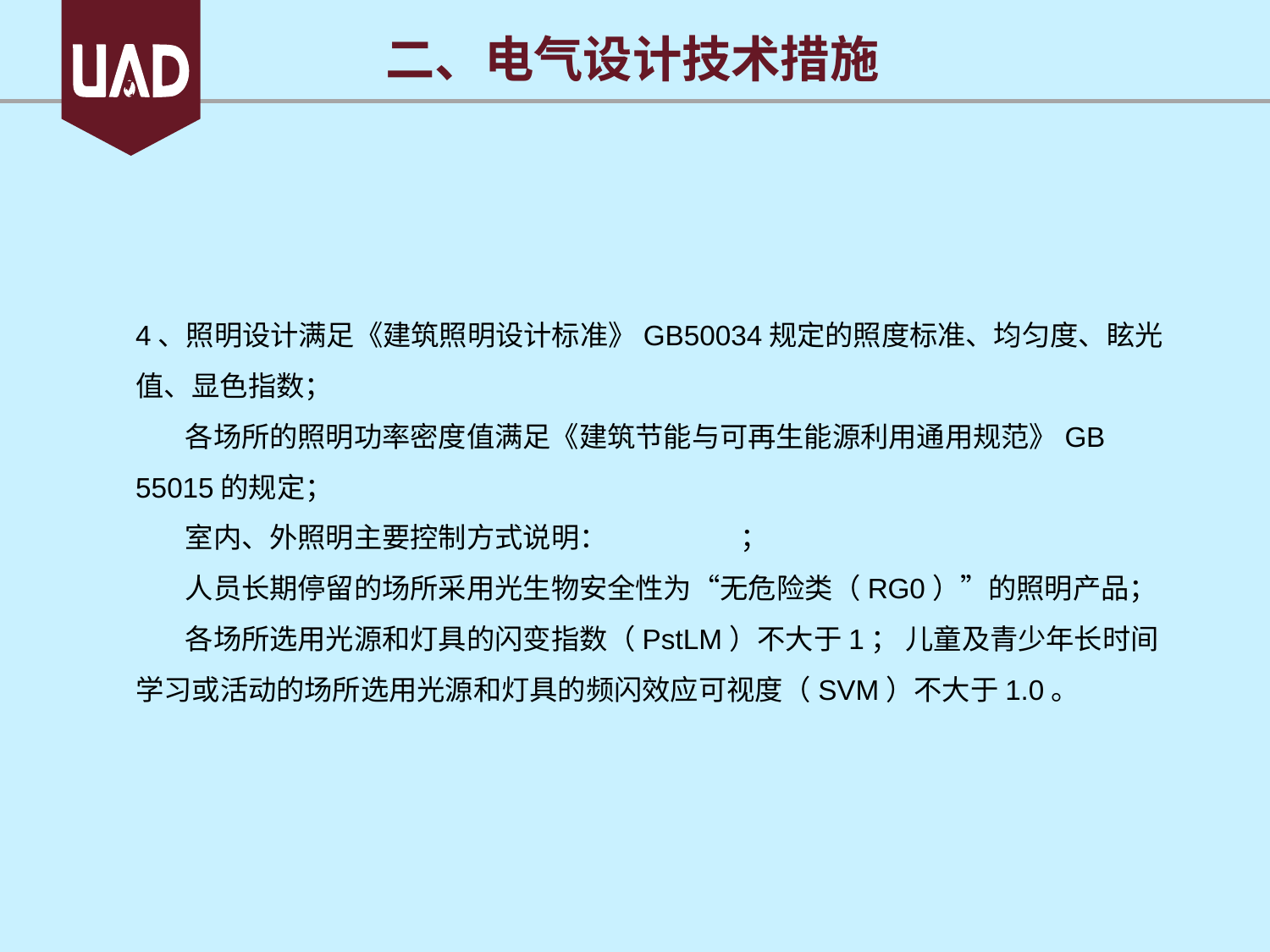

二、电气设计技术措施
4、照明设计满足《建筑照明设计标准》GB50034规定的照度标准、均匀度、眩光值、显色指数；
各场所的照明功率密度值满足《建筑节能与可再生能源利用通用规范》GB 55015的规定；
室内、外照明主要控制方式说明：                     ；
人员长期停留的场所采用光生物安全性为“无危险类（RG0）”的照明产品；
各场所选用光源和灯具的闪变指数（PstLM）不大于1； 儿童及青少年长时间学习或活动的场所选用光源和灯具的频闪效应可视度（SVM）不大于1.0。